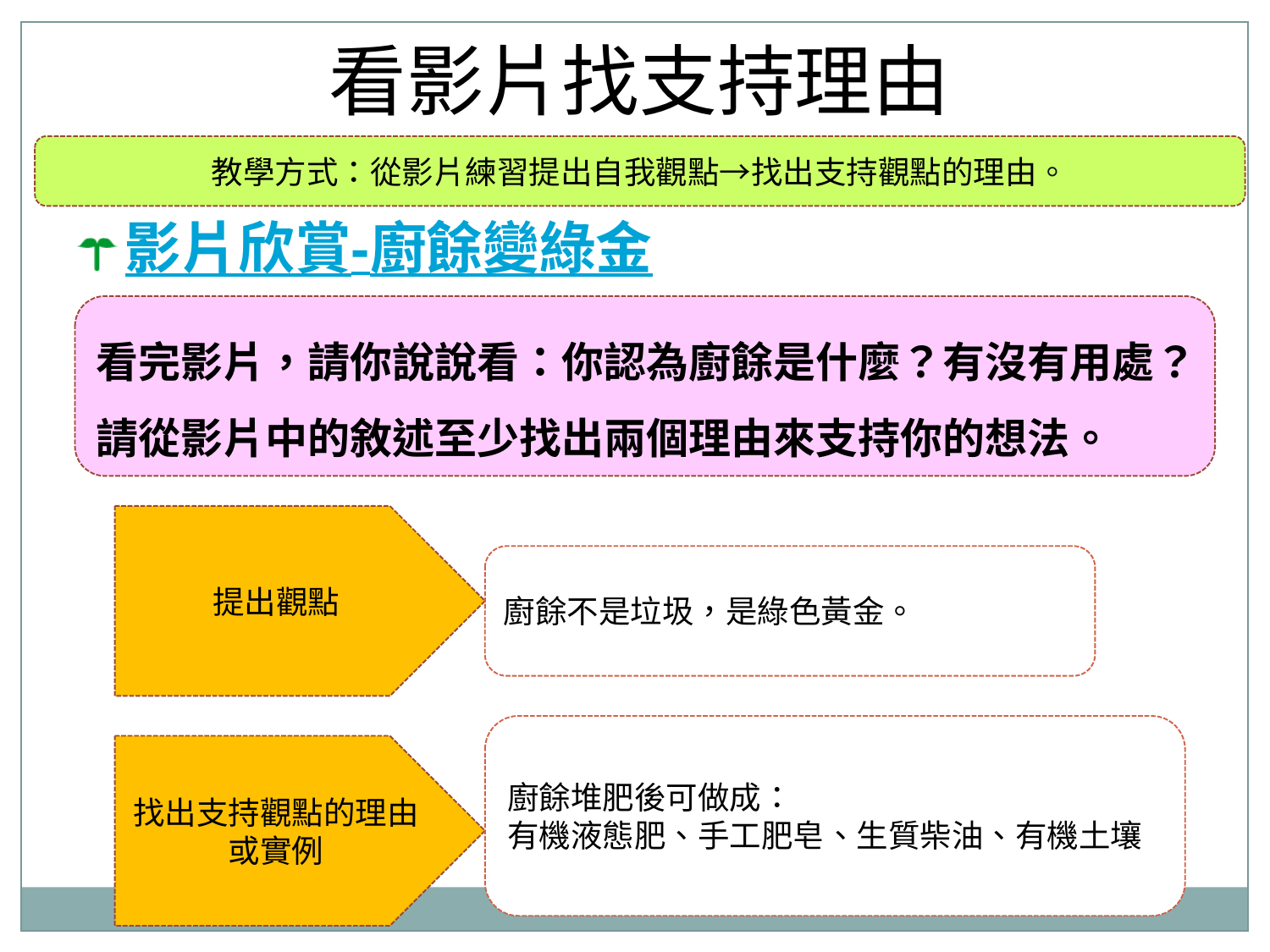

看影片找支持理由
教學方式：從影片練習提出自我觀點→找出支持觀點的理由。
影片欣賞-廚餘變綠金
看完影片，請你說說看：你認為廚餘是什麼？有沒有用處？請從影片中的敘述至少找出兩個理由來支持你的想法。
提出觀點
廚餘不是垃圾，是綠色黃金。
廚餘堆肥後可做成：
有機液態肥、手工肥皂、生質柴油、有機土壤
找出支持觀點的理由或實例